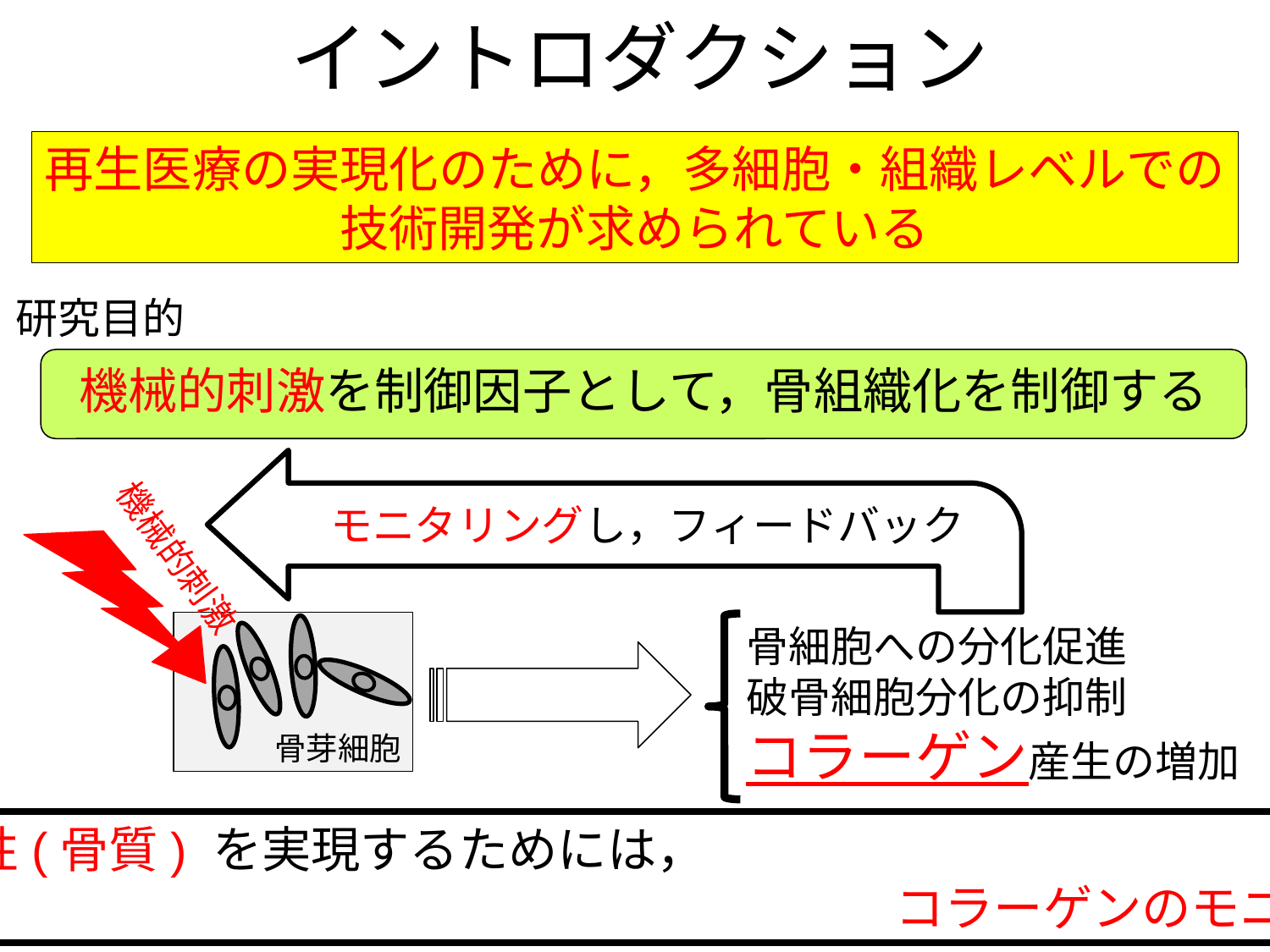

イントロダクション
再生医療の実現化のために，多細胞・組織レベルでの
技術開発が求められている
研究目的
機械的刺激を制御因子として，骨組織化を制御する

モニタリングし，フィードバック
機械的刺激

骨細胞への分化促進
破骨細胞分化の抑制
コラーゲン産生の増加

骨芽細胞
所望の機械的特性(骨質) を実現するためには，
										コラーゲンのモニタリングが必須！